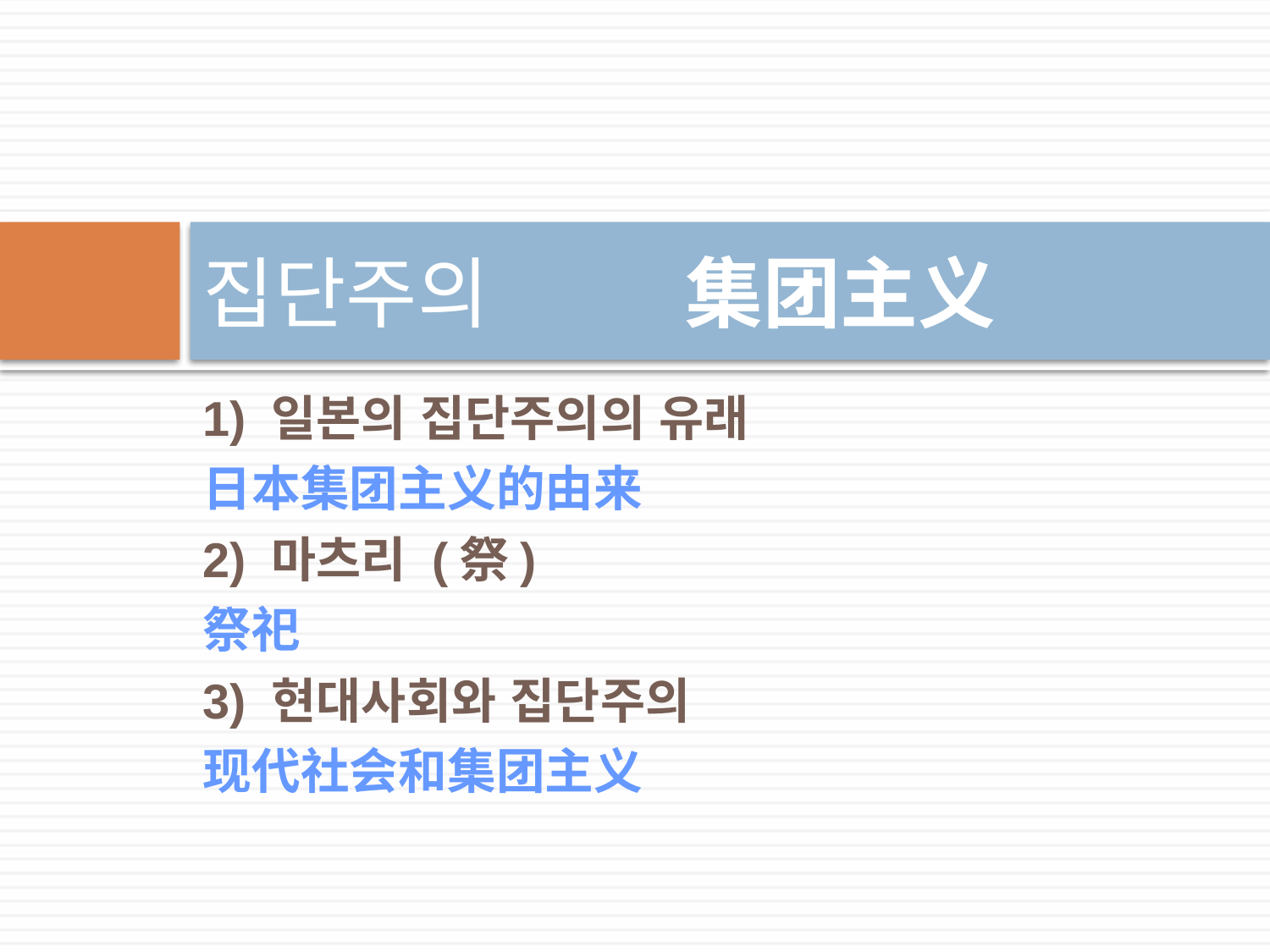

# 집단주의         集团主义
1) 일본의 집단주의의 유래
日本集团主义的由来
2) 마츠리 (祭)
祭祀
3) 현대사회와 집단주의
现代社会和集团主义